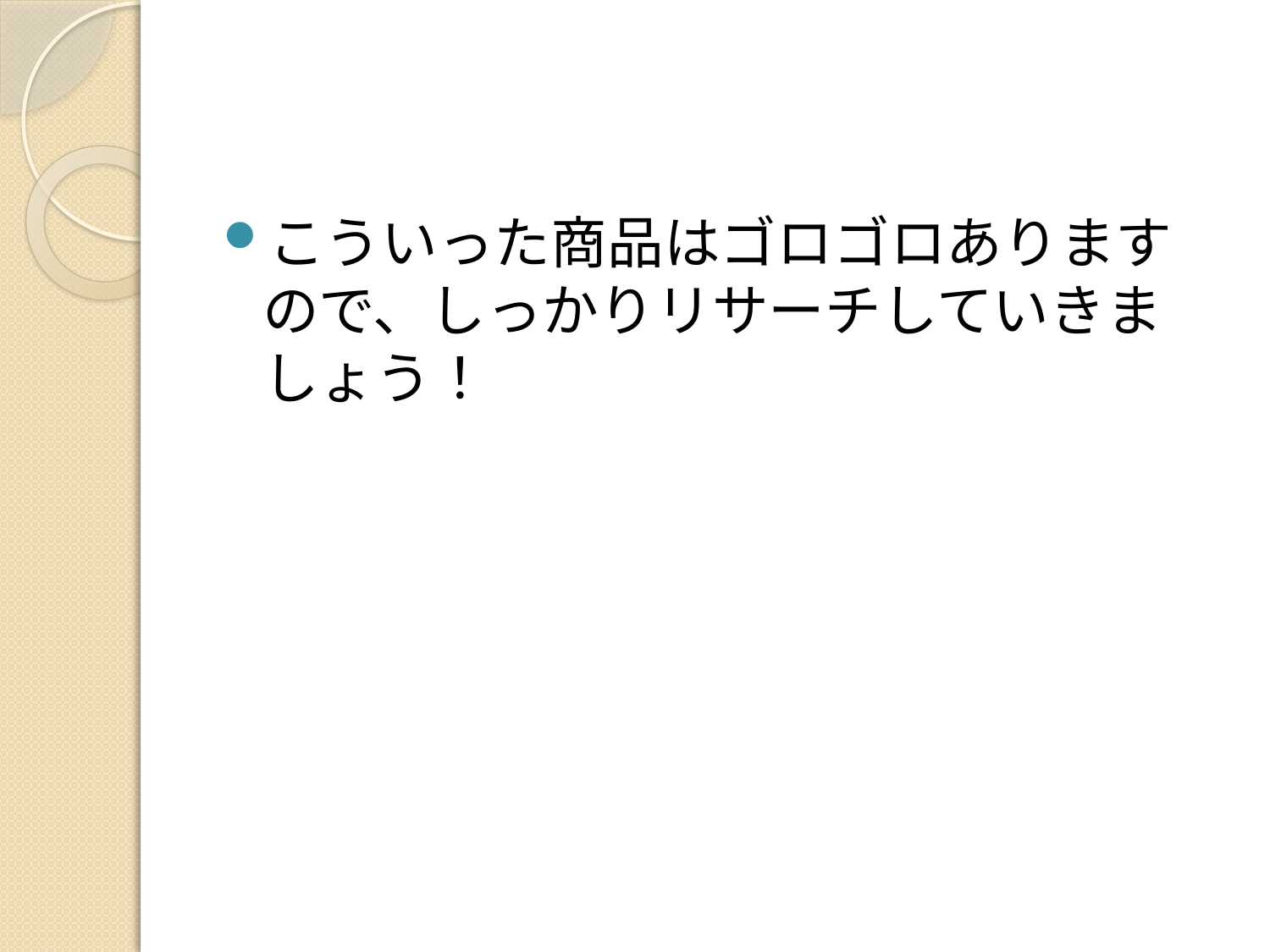

#
こういった商品はゴロゴロありますので、しっかりリサーチしていきましょう！